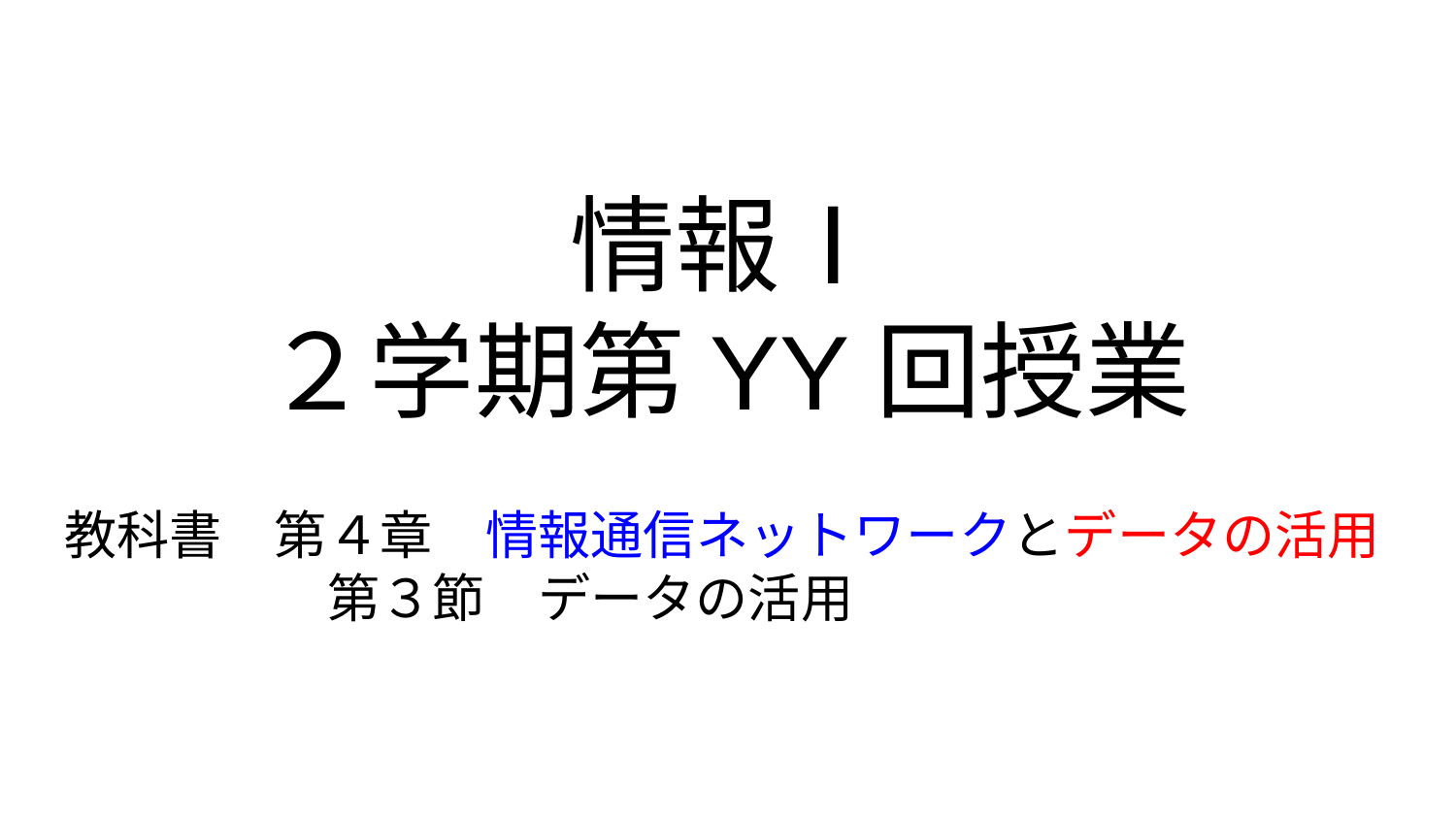

# 情報Ⅰ
２学期第YY回授業

教科書　第４章　情報通信ネットワークとデータの活用
　　　　　第３節　データの活用